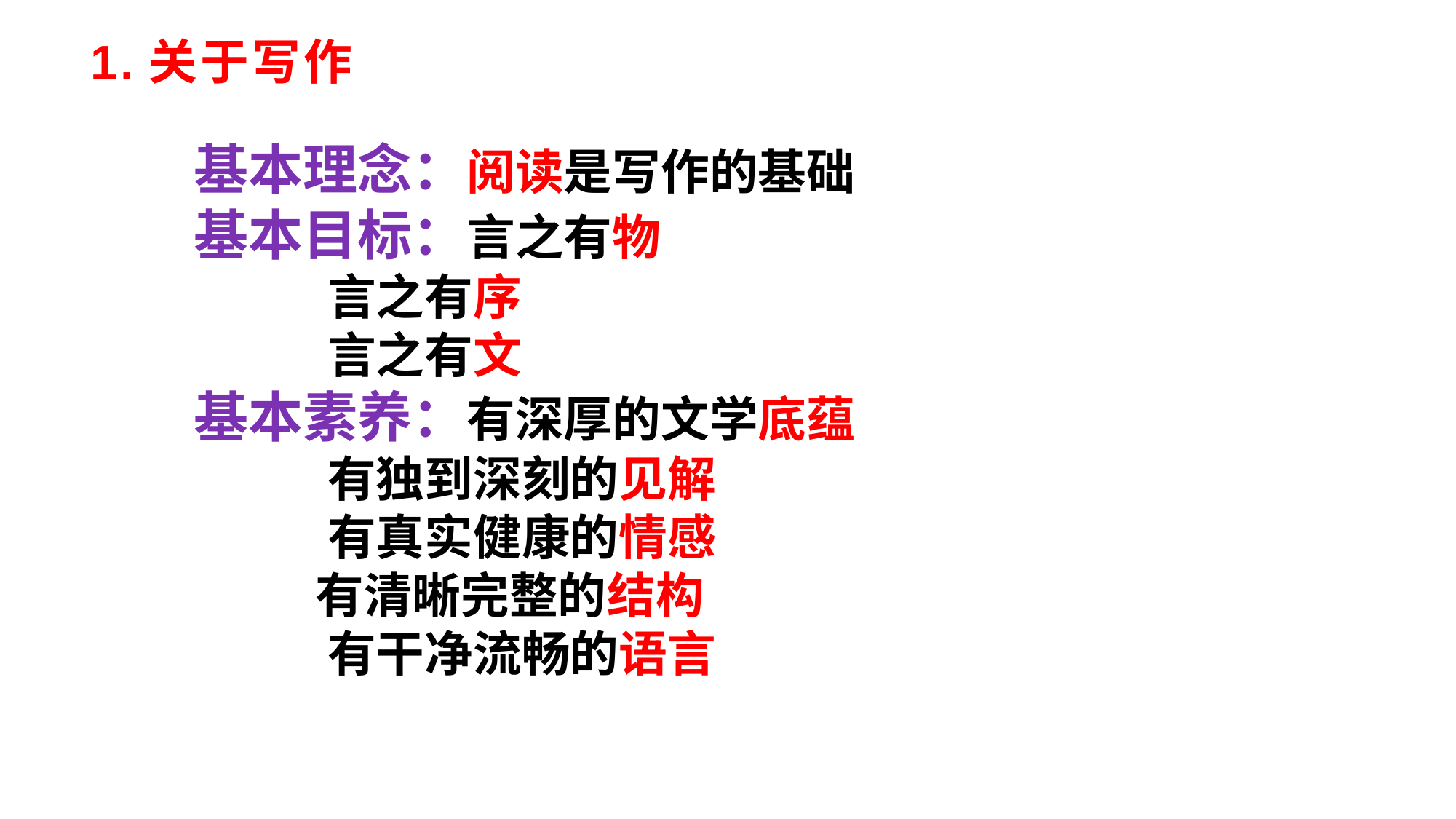

# 1.关于写作
基本理念：阅读是写作的基础
基本目标：言之有物
           言之有序
           言之有文
基本素养：有深厚的文学底蕴
           有独到深刻的见解
           有真实健康的情感
           有清晰完整的结构
           有干净流畅的语言